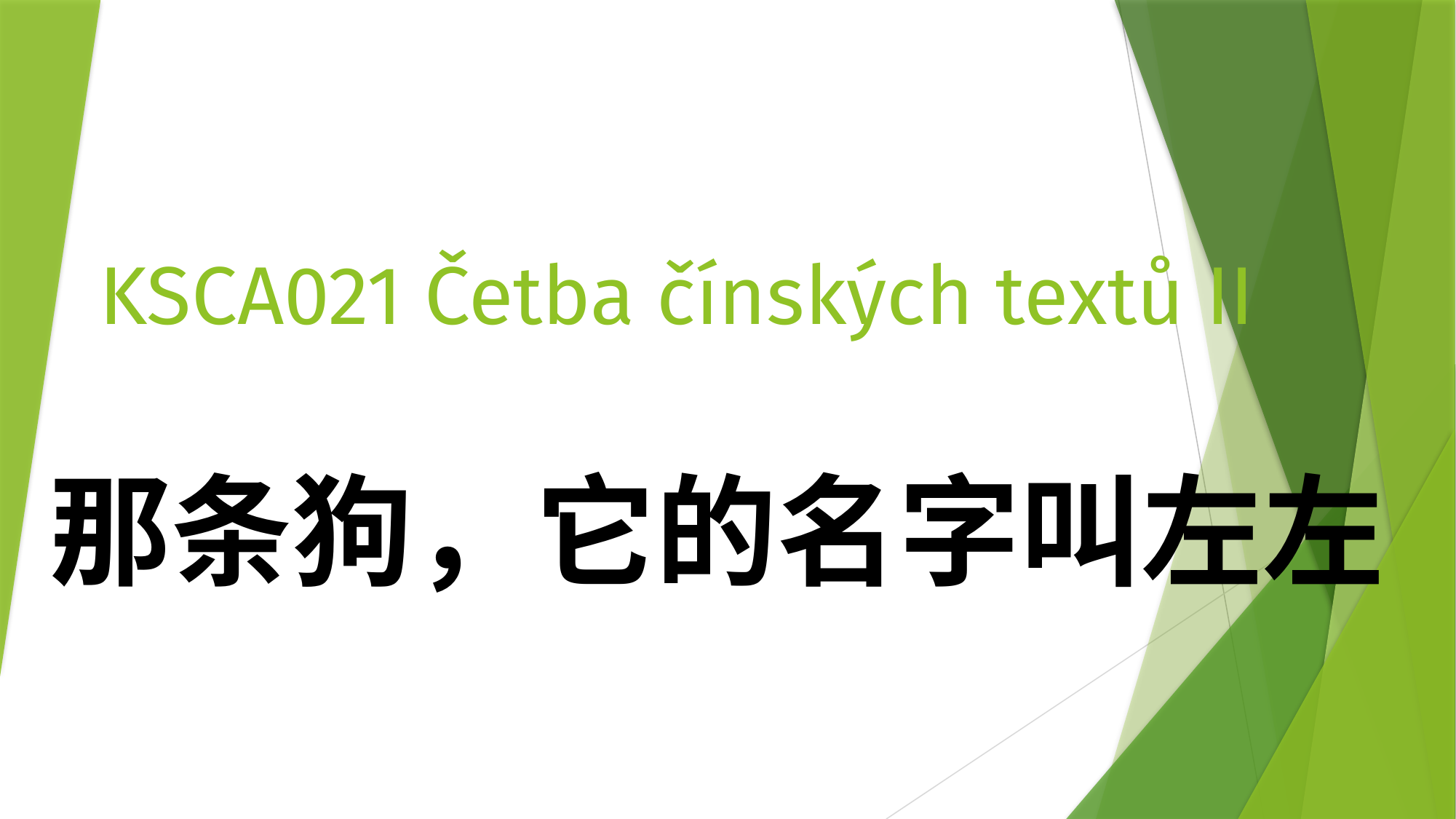

# KSCA021 Četba čínských textů II
那条狗，它的名字叫左左